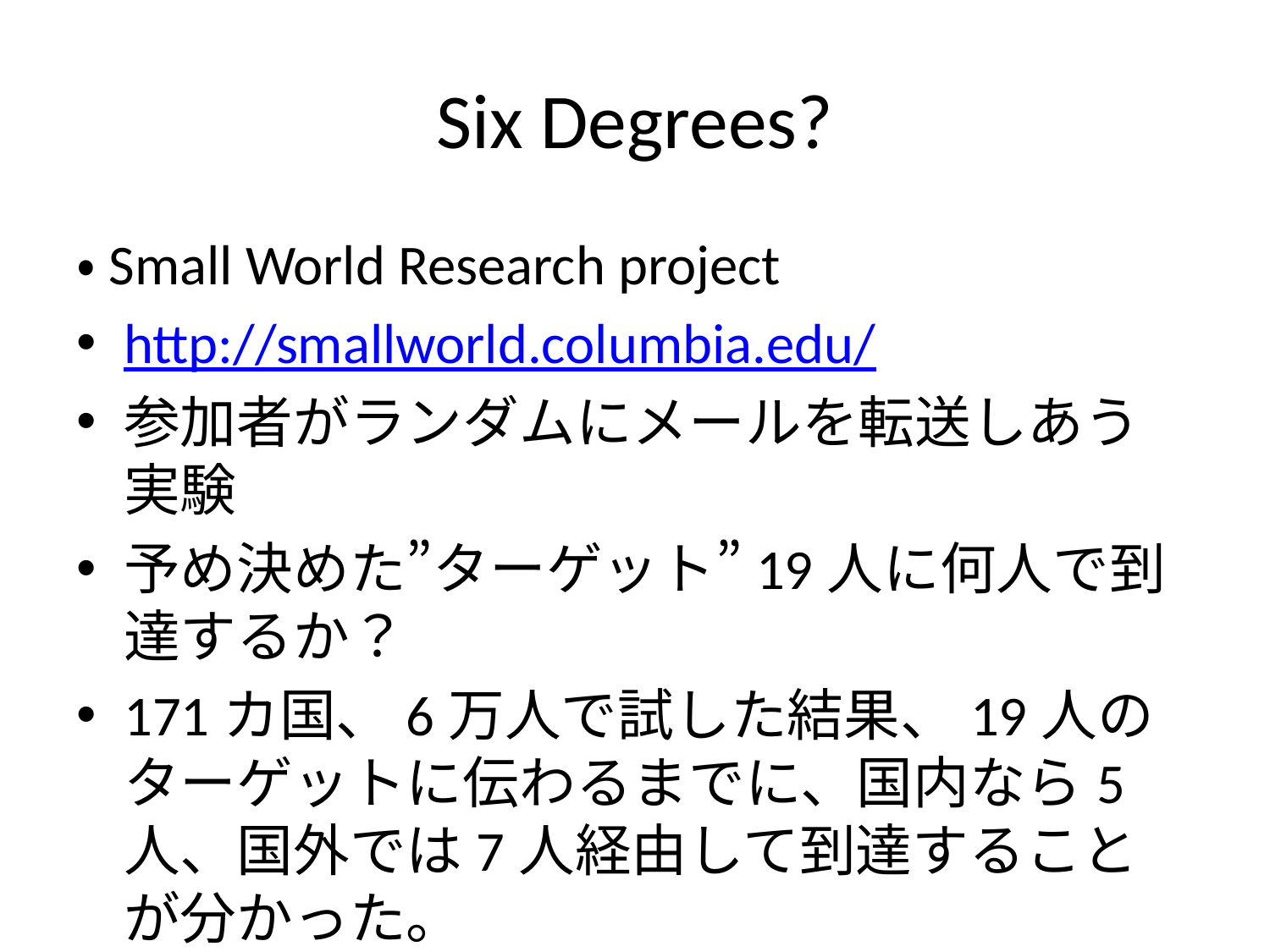

# Six Degrees?
・Small World Research project
http://smallworld.columbia.edu/
参加者がランダムにメールを転送しあう実験
予め決めた”ターゲット”19人に何人で到達するか？
171カ国、6万人で試した結果、19人のターゲットに伝わるまでに、国内なら5人、国外では7人経由して到達することが分かった。